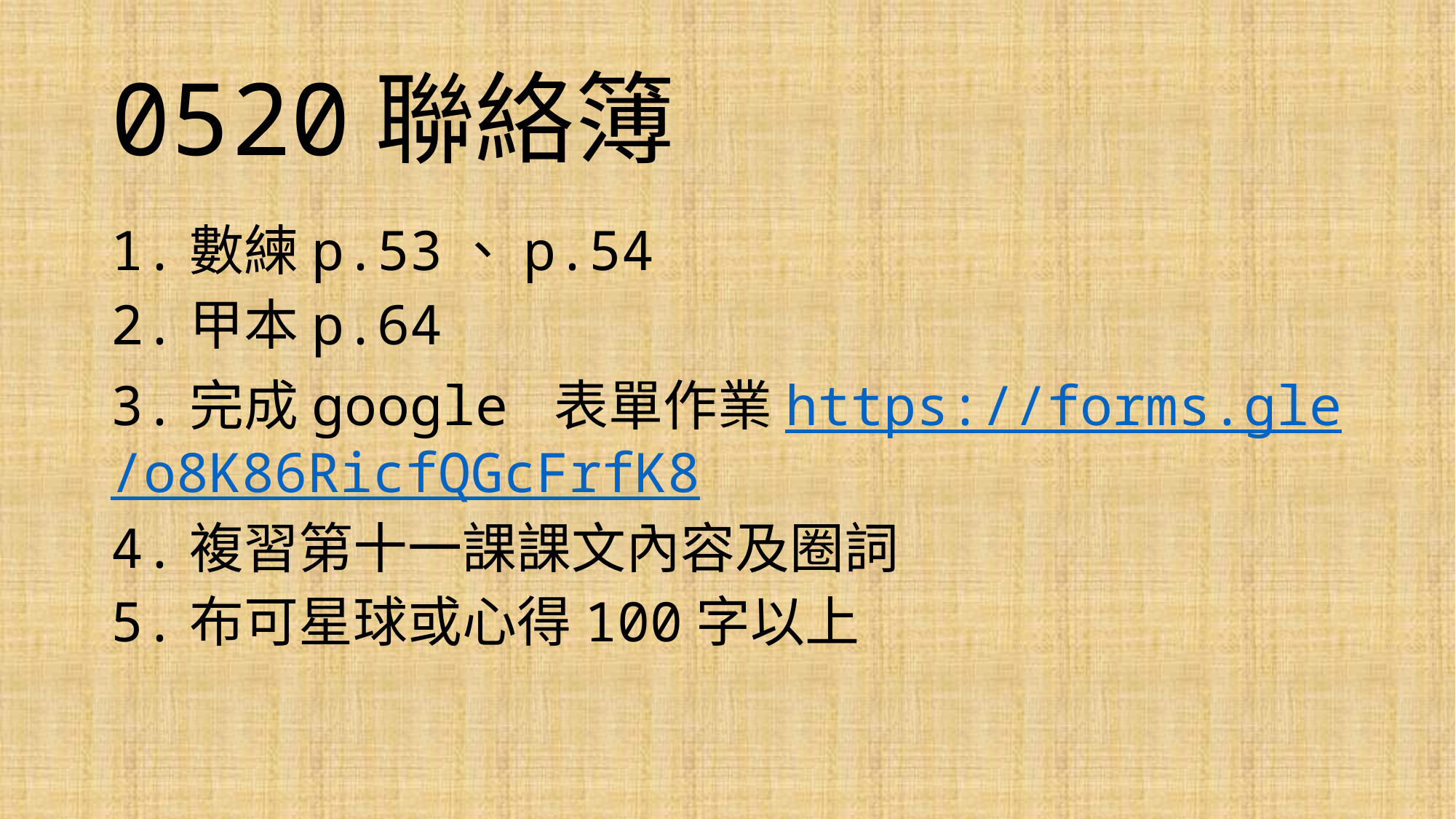

# 0520聯絡簿
1.數練p.53、p.54
2.甲本p.64
3.完成google 表單作業https://forms.gle/o8K86RicfQGcFrfK8
4.複習第十一課課文內容及圈詞
5.布可星球或心得100字以上